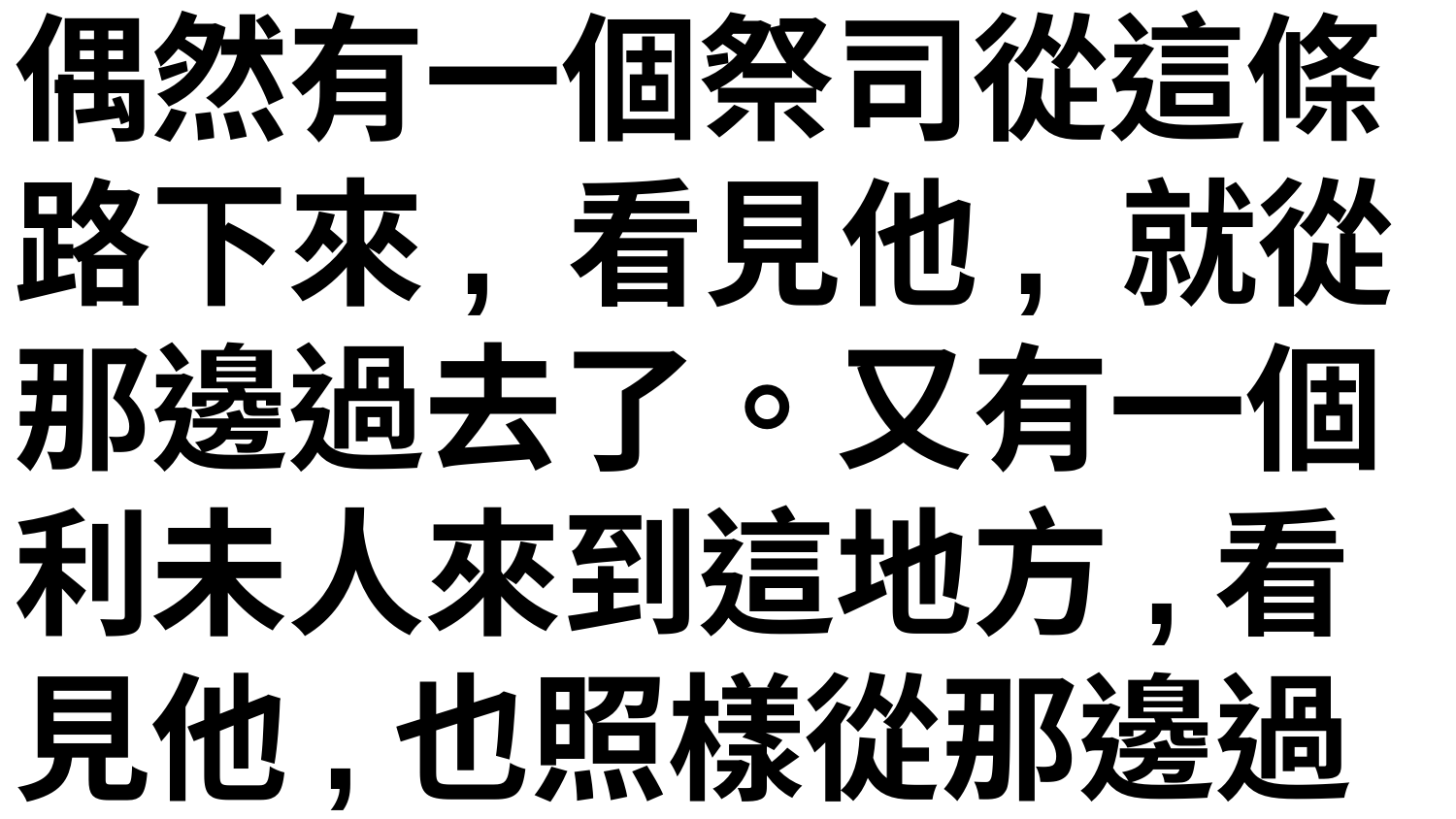

偶然有一個祭司從這條路下來, 看見他, 就從那邊過去了。又有一個利未人來到這地方,看見他,也照樣從那邊過去了。